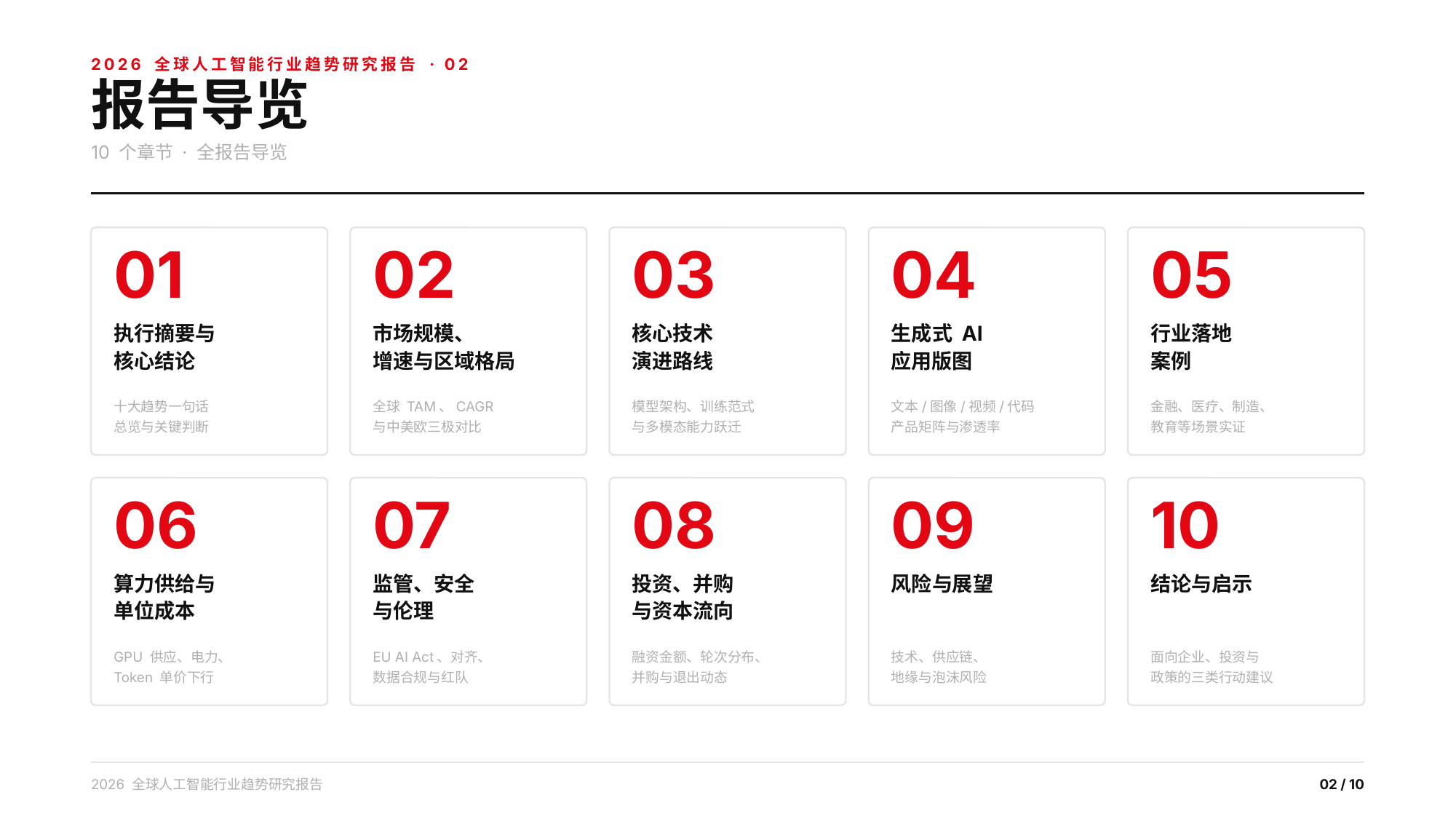

2026 全球人工智能行业趋势研究报告 · 02
报告导览
10 个章节 · 全报告导览

01
02
03
04
05
执行摘要与
市场规模、
核心技术
生成式 AI
行业落地
核心结论
增速与区域格局
演进路线
应用版图
案例
十大趋势一句话
全球 TAM、CAGR
模型架构、训练范式
文本/图像/视频/代码
金融、医疗、制造、
总览与关键判断
与中美欧三极对比
与多模态能力跃迁
产品矩阵与渗透率
教育等场景实证

06
07
08
09
10
算力供给与
监管、安全
投资、并购
风险与展望
结论与启示
单位成本
与伦理
与资本流向
GPU 供应、电力、
EU AI Act、对齐、
融资金额、轮次分布、
技术、供应链、
面向企业、投资与
Token 单价下行
数据合规与红队
并购与退出动态
地缘与泡沫风险
政策的三类行动建议

2026 全球人工智能行业趋势研究报告
02 / 10